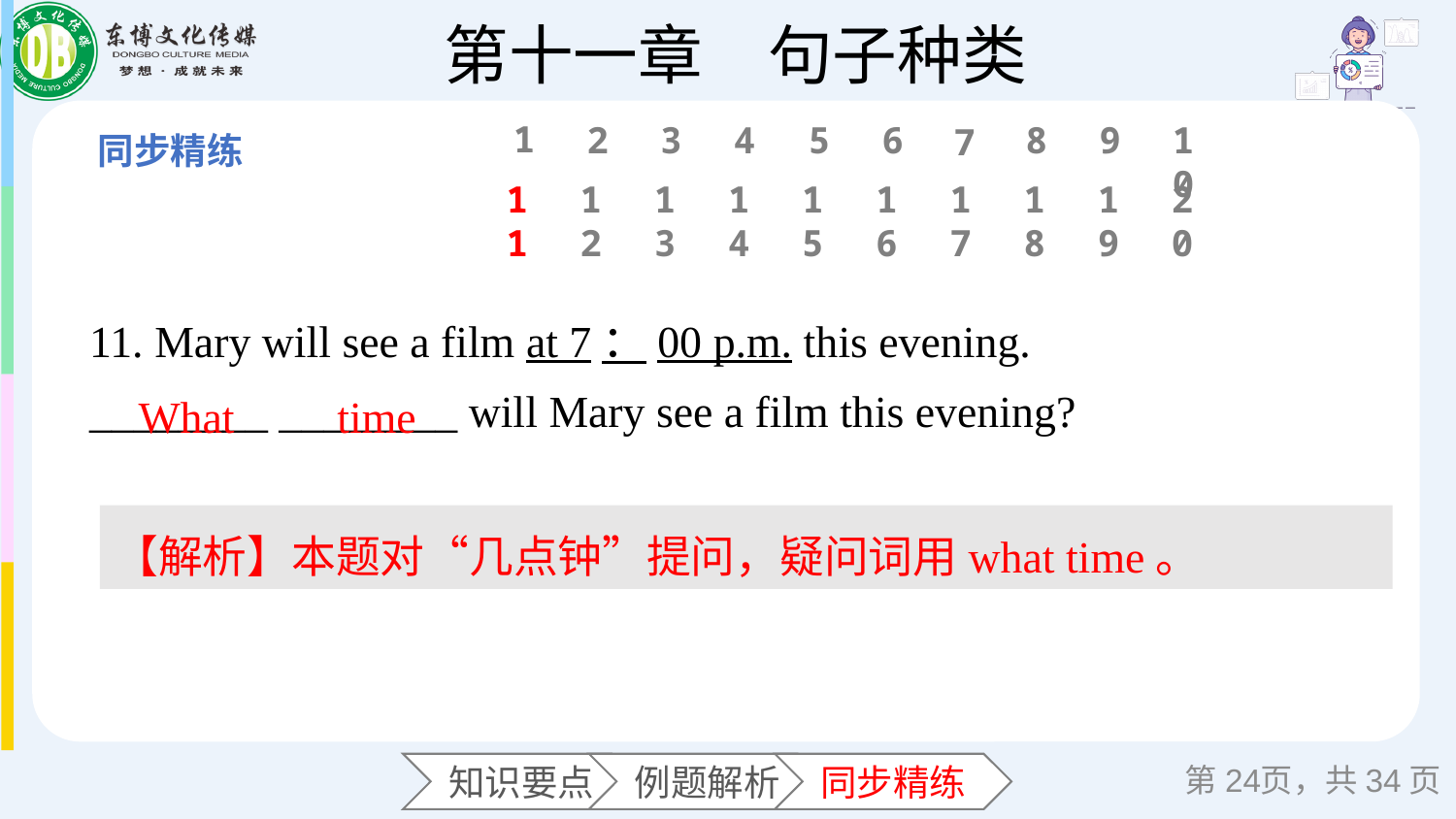

1
6
2
3
4
5
8
9
10
7
11
12
13
14
15
16
17
18
19
20

11. Mary will see a film at 7：00 p.m. this evening.
________ ________ will Mary see a film this evening?
What
time
【解析】本题对“几点钟”提问，疑问词用what time。
第24页，共34页